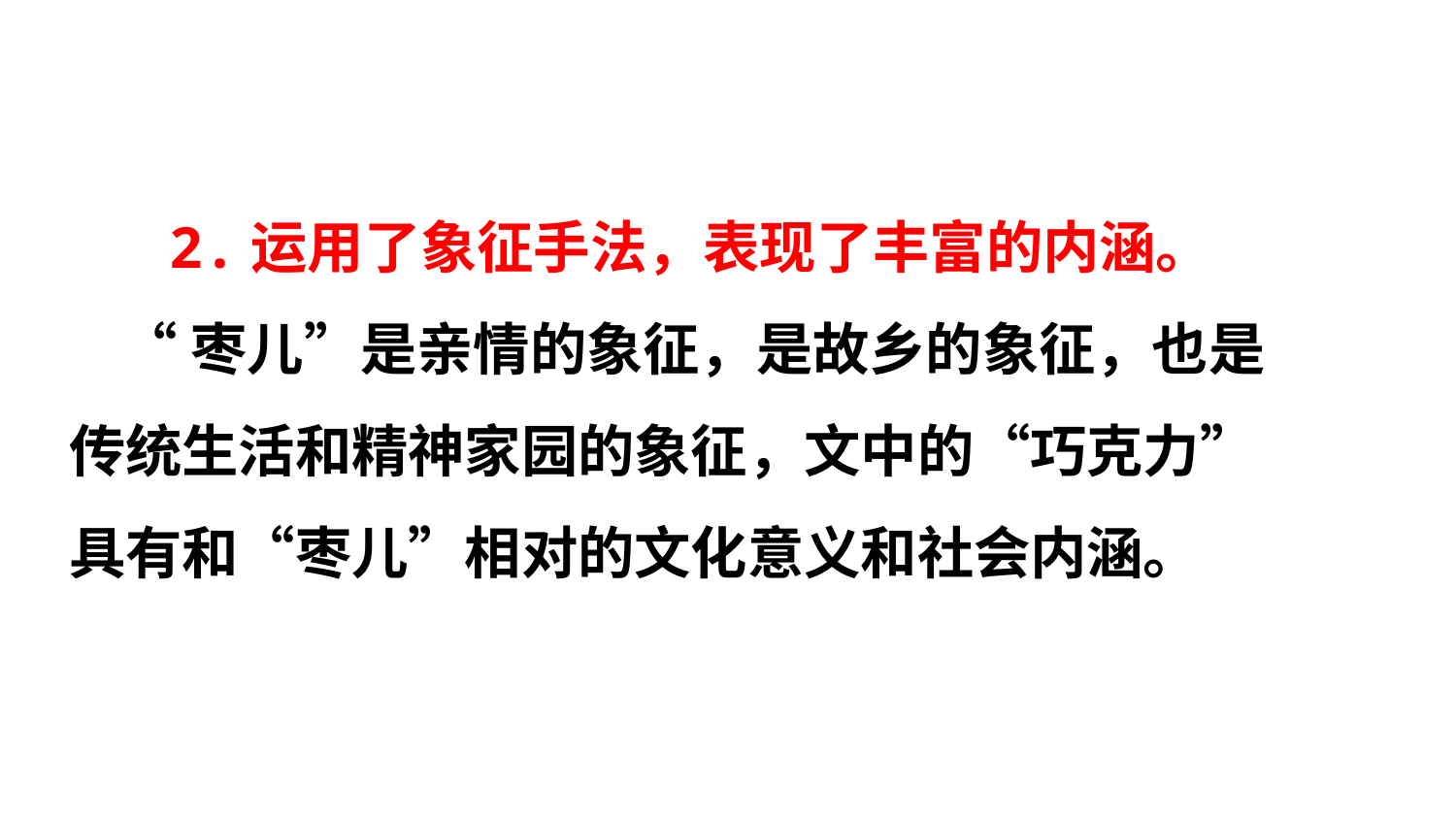

2.运用了象征手法，表现了丰富的内涵。
    “枣儿”是亲情的象征，是故乡的象征，也是传统生活和精神家园的象征，文中的“巧克力”具有和“枣儿”相对的文化意义和社会内涵。